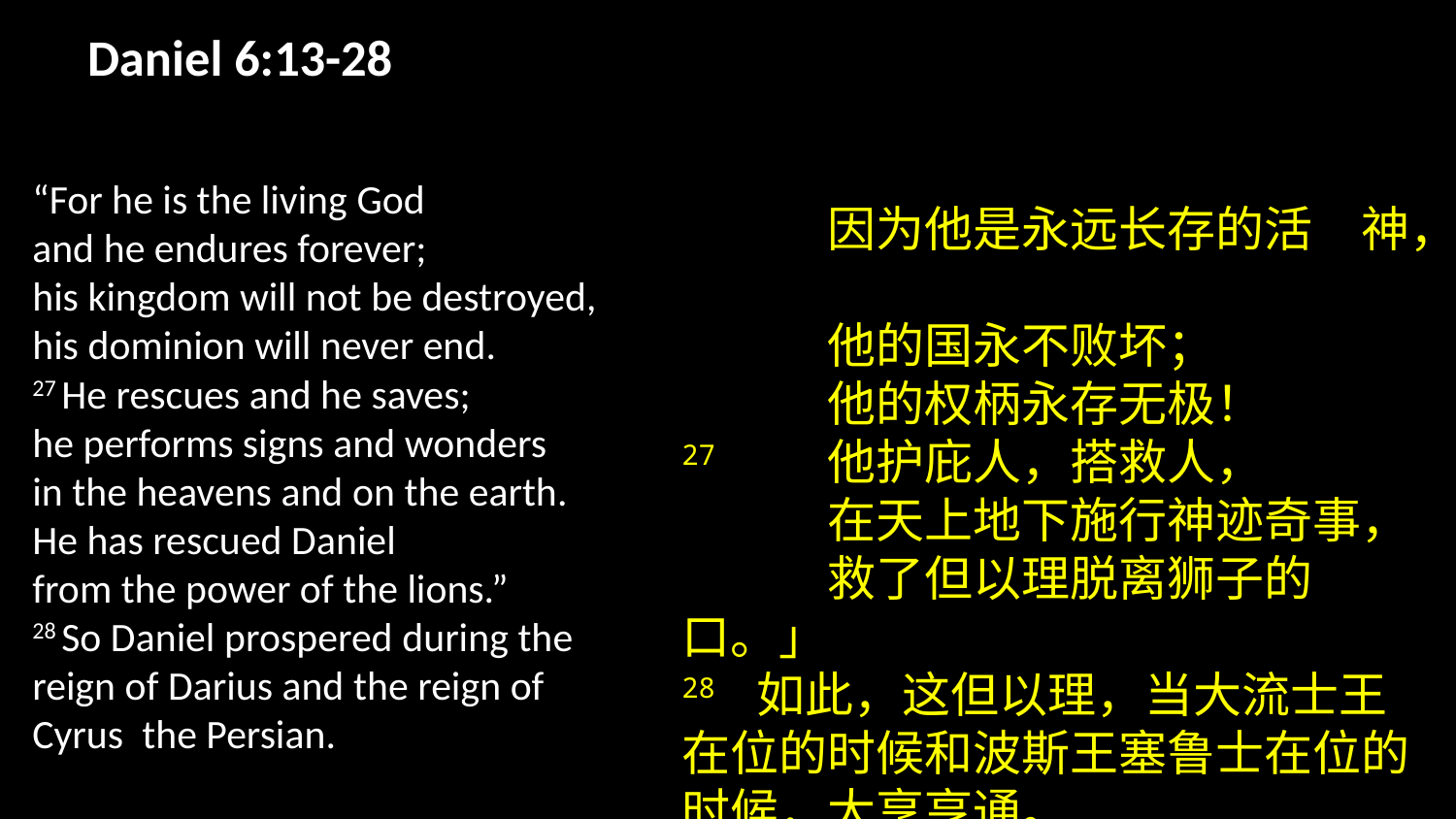

# Daniel 6:13-28
“For he is the living God
and he endures forever;
his kingdom will not be destroyed,
his dominion will never end.
27 He rescues and he saves;
he performs signs and wonders
in the heavens and on the earth.
He has rescued Daniel
from the power of the lions.”
28 So Daniel prospered during the reign of Darius and the reign of Cyrus  the Persian.
	因为他是永远长存的活　神，
	他的国永不败坏；
	他的权柄永存无极！
27 	他护庇人，搭救人，
	在天上地下施行神迹奇事，
	救了但以理脱离狮子的口。」
28 如此，这但以理，当大流士王在位的时候和波斯王塞鲁士在位的时候，大享亨通。